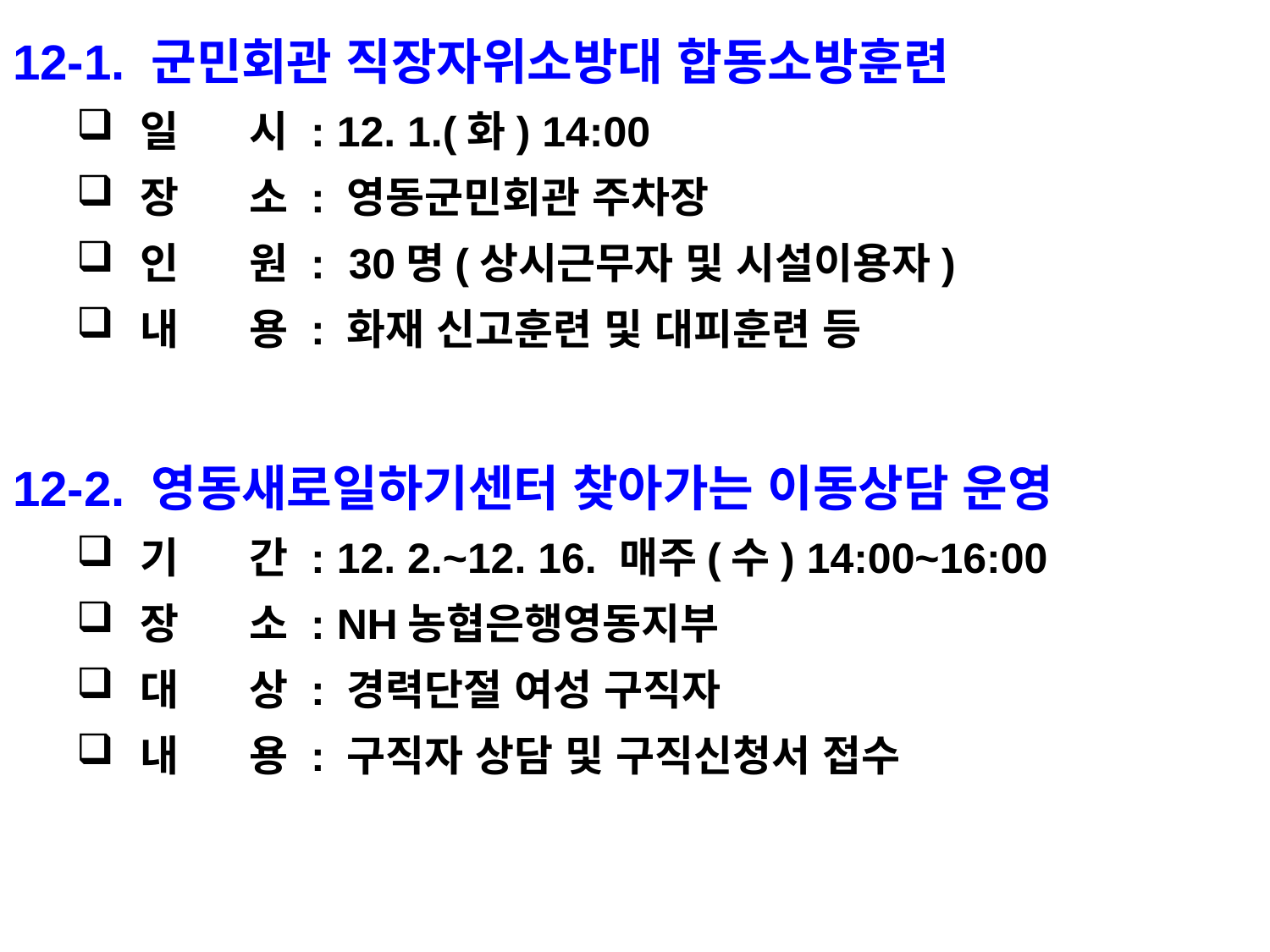

12-1. 군민회관 직장자위소방대 합동소방훈련
일      시 : 12. 1.(화) 14:00
장      소 : 영동군민회관 주차장
인      원 :  30명(상시근무자 및 시설이용자)
내      용 : 화재 신고훈련 및 대피훈련 등

12-2. 영동새로일하기센터 찾아가는 이동상담 운영
기      간 : 12. 2.~12. 16. 매주(수) 14:00~16:00
장      소 : NH농협은행영동지부
대      상 : 경력단절 여성 구직자
내      용 : 구직자 상담 및 구직신청서 접수